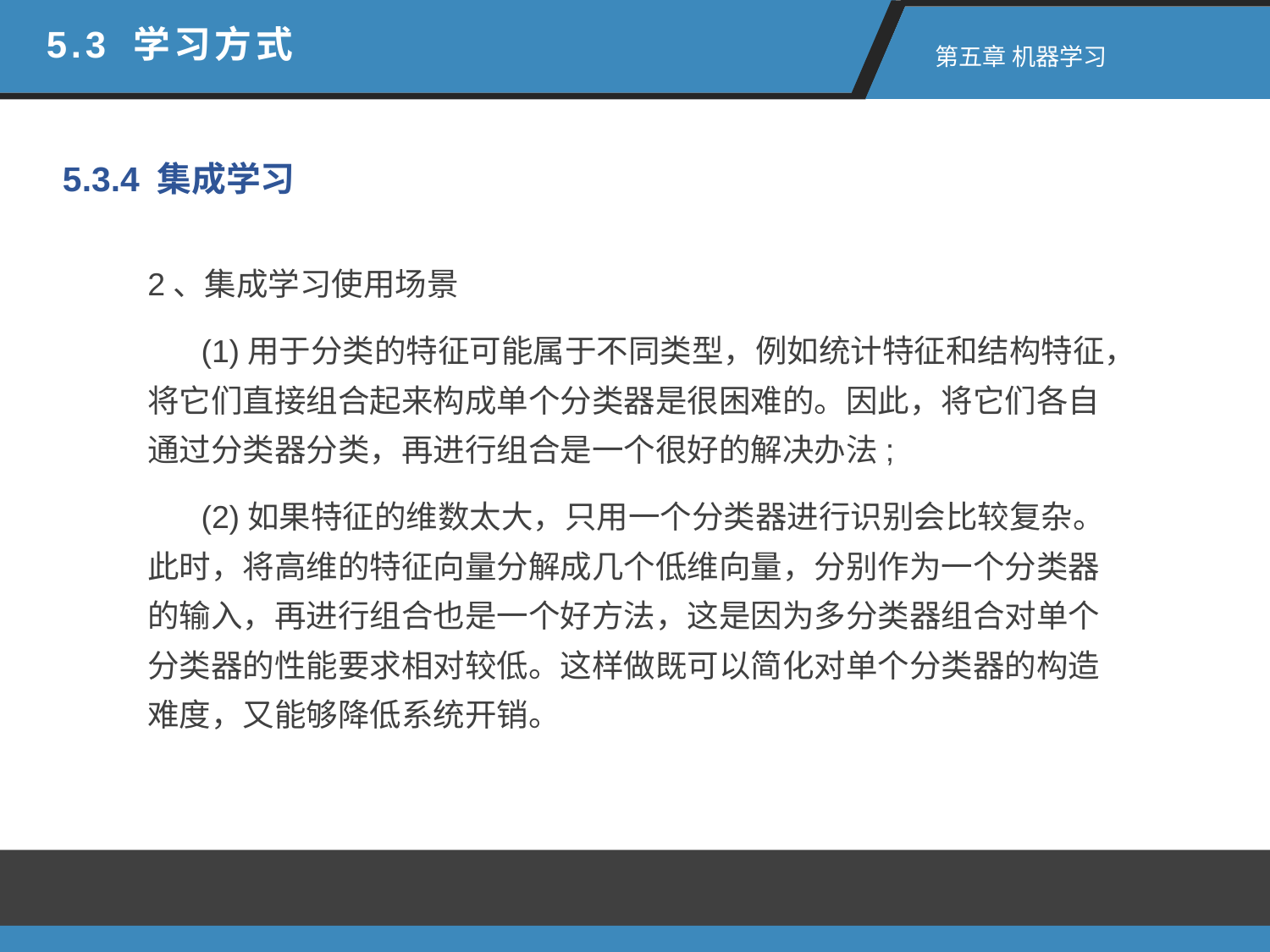

5.3 学习方式
  第五章 机器学习
5.3.4 集成学习
2、集成学习使用场景
      (1)用于分类的特征可能属于不同类型，例如统计特征和结构特征，将它们直接组合起来构成单个分类器是很困难的。因此，将它们各自通过分类器分类，再进行组合是一个很好的解决办法;
      (2)如果特征的维数太大，只用一个分类器进行识别会比较复杂。此时，将高维的特征向量分解成几个低维向量，分别作为一个分类器的输入，再进行组合也是一个好方法，这是因为多分类器组合对单个分类器的性能要求相对较低。这样做既可以简化对单个分类器的构造难度，又能够降低系统开销。